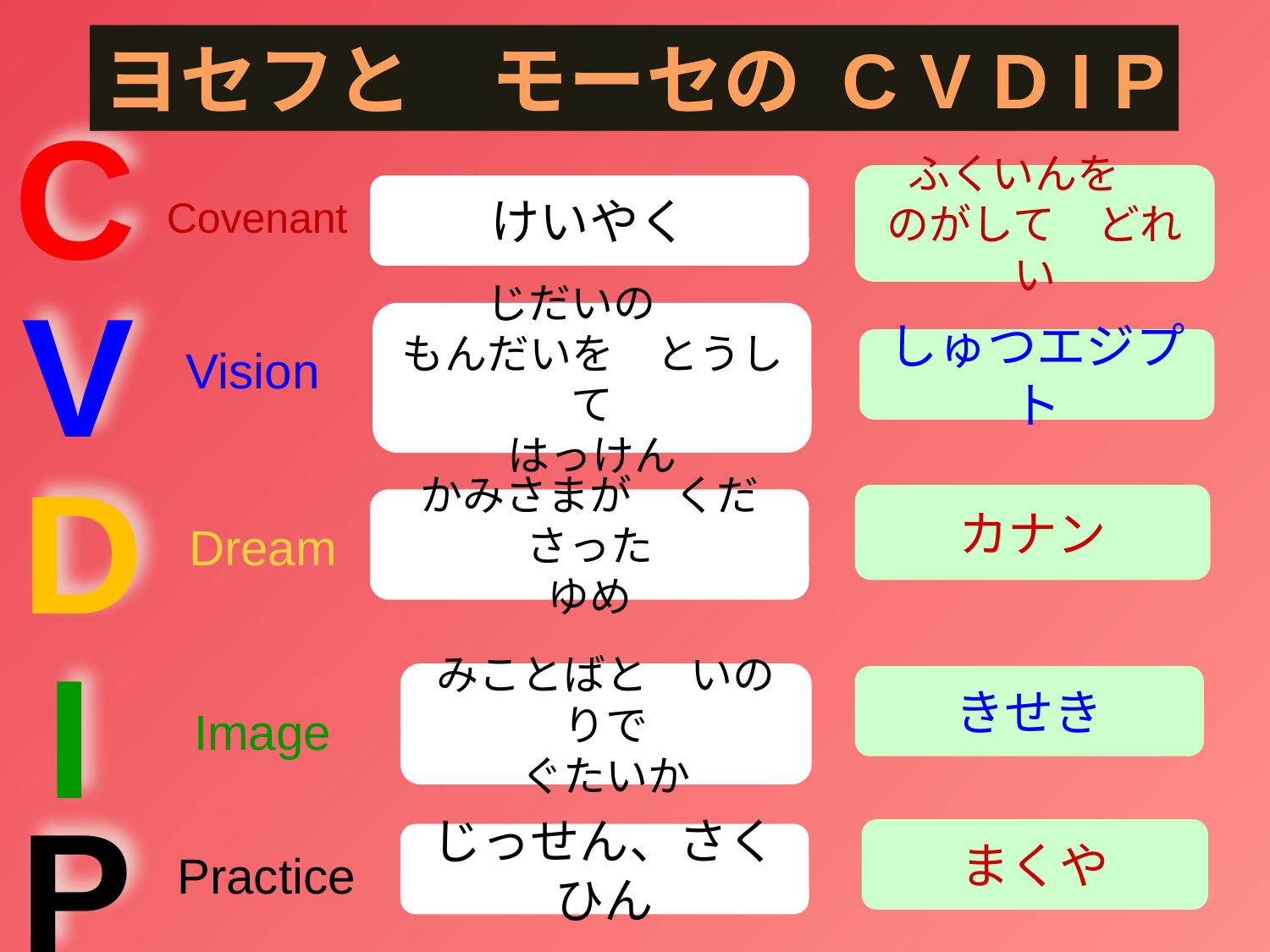

ヨセフと　モーセの C V D I P
C
ふくいんを
のがして　どれい
けいやく
Covenant
V
じだいの
もんだいを　とうして
はっけん
Vision
しゅつエジプト
D
カナン
かみさまが　くださった
ゆめ
Dream
I
みことばと　いのりで
ぐたいか
きせき
Image
P
まくや
じっせん、さくひん
Practice